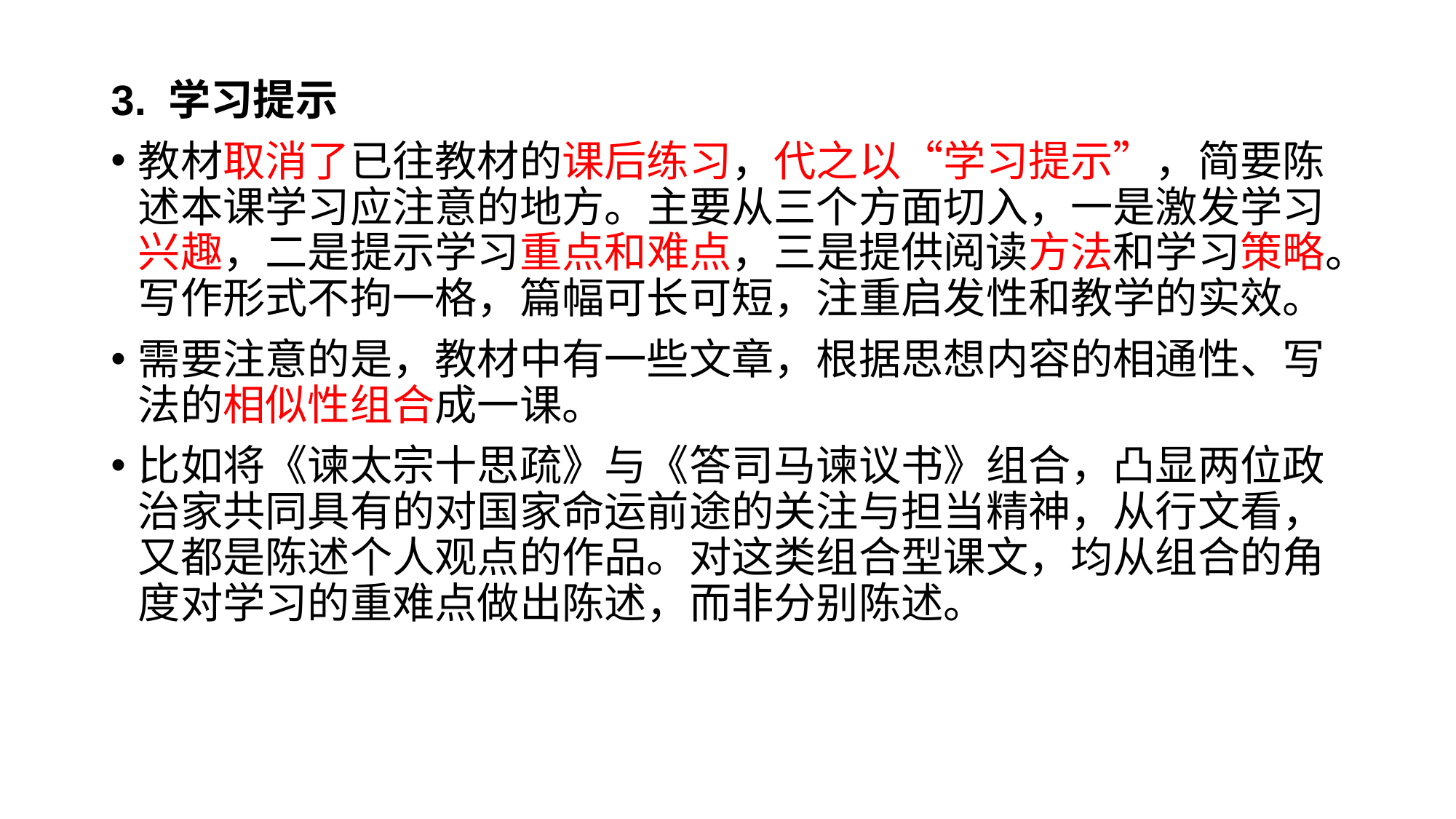

3. 学习提示
教材取消了已往教材的课后练习，代之以“学习提示”，简要陈述本课学习应注意的地方。主要从三个方面切入，一是激发学习兴趣，二是提示学习重点和难点，三是提供阅读方法和学习策略。写作形式不拘一格，篇幅可长可短，注重启发性和教学的实效。
需要注意的是，教材中有一些文章，根据思想内容的相通性、写法的相似性组合成一课。
比如将《谏太宗十思疏》与《答司马谏议书》组合，凸显两位政治家共同具有的对国家命运前途的关注与担当精神，从行文看，又都是陈述个人观点的作品。对这类组合型课文，均从组合的角度对学习的重难点做出陈述，而非分别陈述。